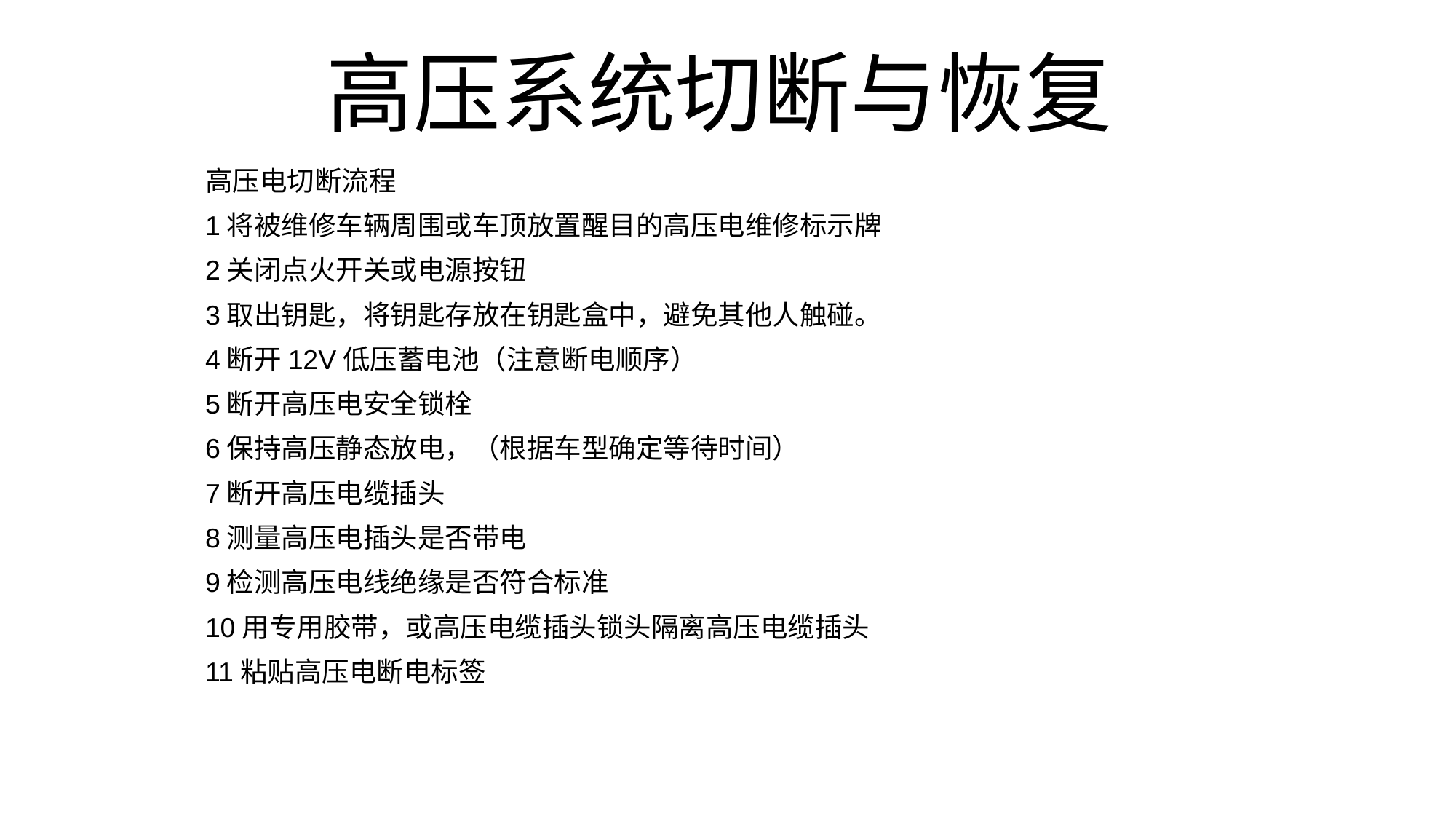

高压系统切断与恢复
高压电切断流程
1将被维修车辆周围或车顶放置醒目的高压电维修标示牌
2关闭点火开关或电源按钮
3取出钥匙，将钥匙存放在钥匙盒中，避免其他人触碰。
4断开12V低压蓄电池（注意断电顺序）
5断开高压电安全锁栓
6保持高压静态放电，（根据车型确定等待时间）
7断开高压电缆插头
8测量高压电插头是否带电
9检测高压电线绝缘是否符合标准
10用专用胶带，或高压电缆插头锁头隔离高压电缆插头
11粘贴高压电断电标签